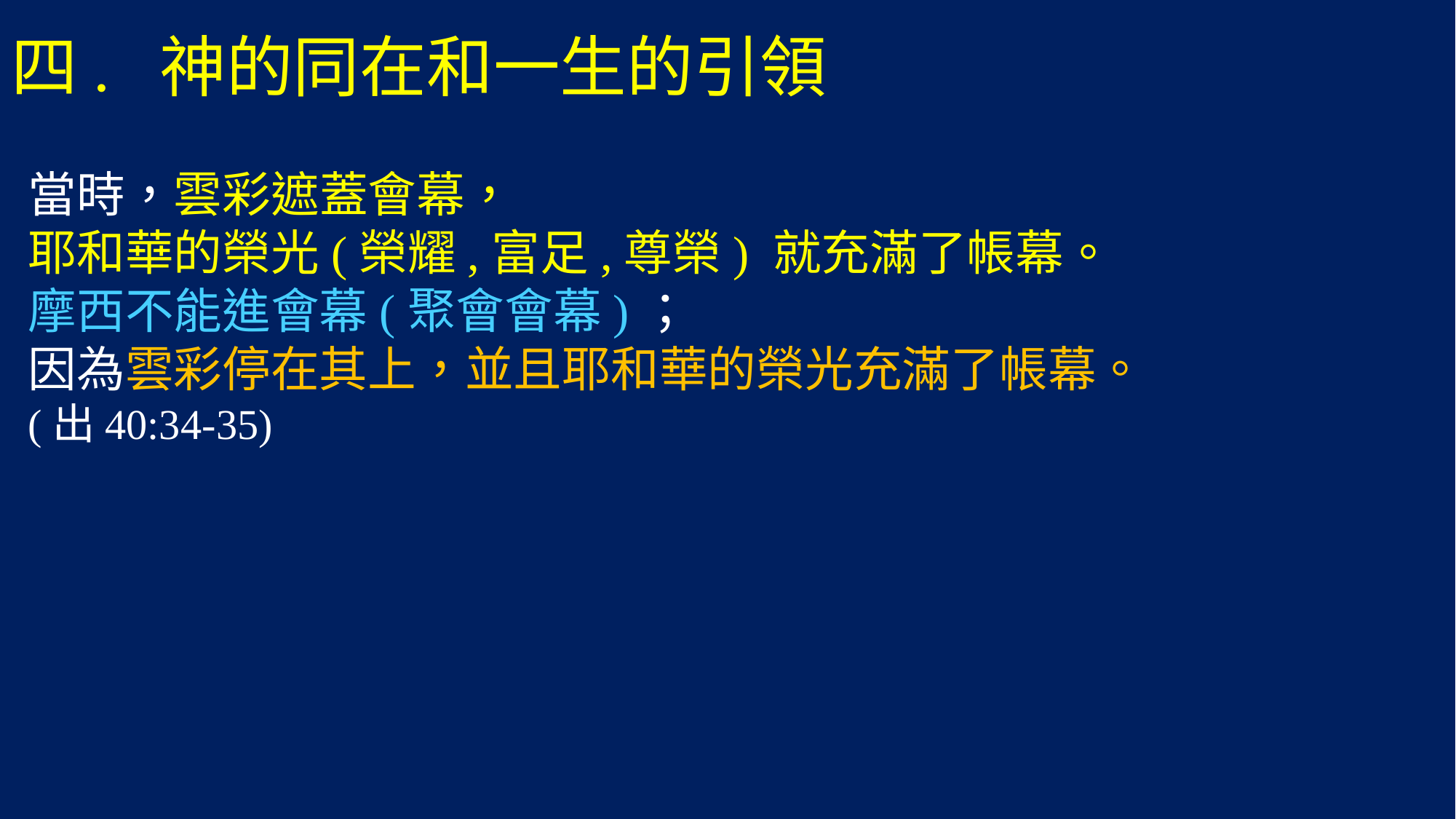

# 四.  神的同在和一生的引領

當時，雲彩遮蓋會幕，
耶和華的榮光(榮耀,富足,尊榮) 就充滿了帳幕。
摩西不能進會幕(聚會會幕)；
因為雲彩停在其上，並且耶和華的榮光充滿了帳幕。
(出40:34-35)